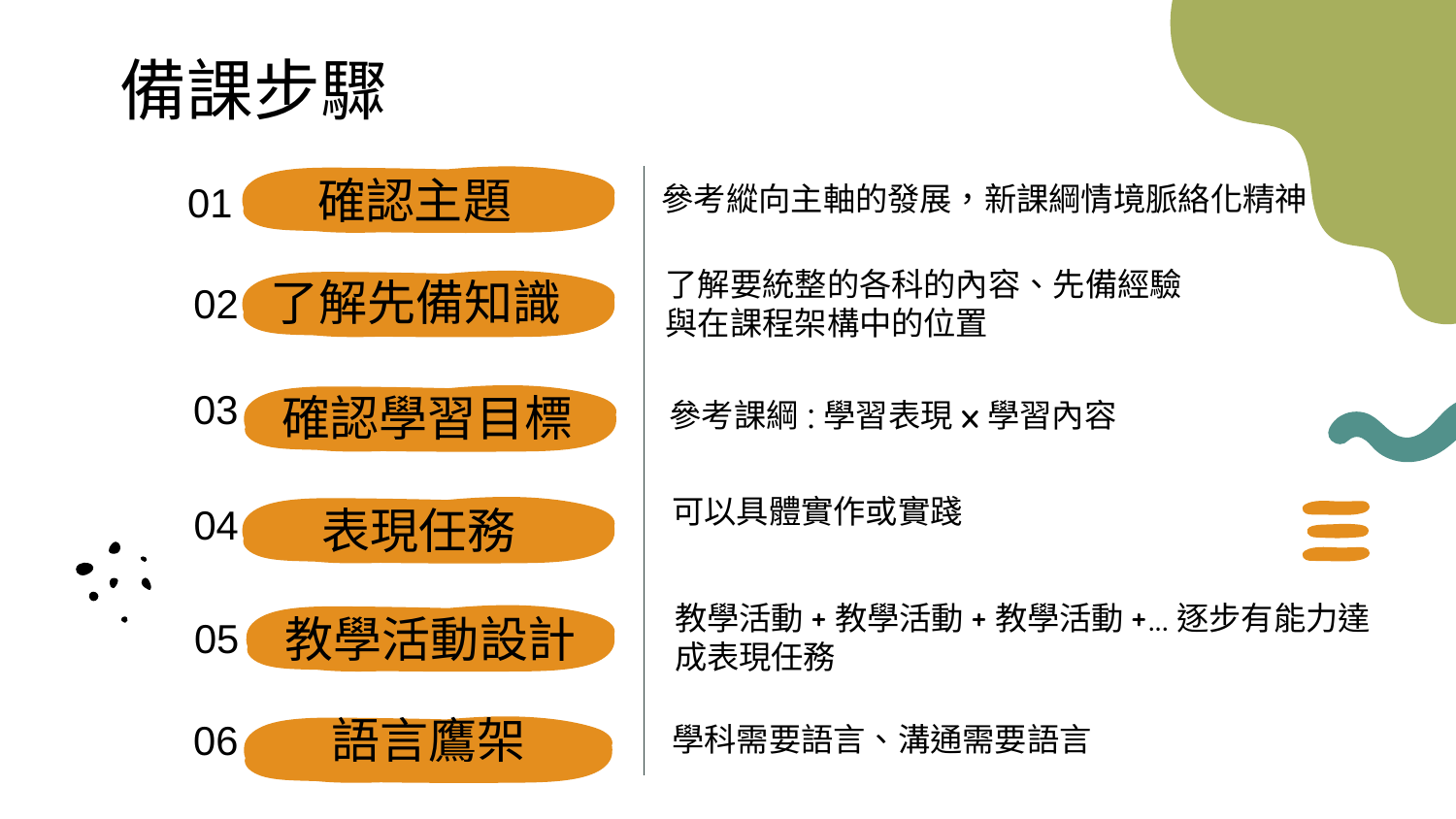

# 備課步驟
確認主題
01

參考縱向主軸的發展，新課綱情境脈絡化精神
了解要統整的各科的內容、先備經驗
與在課程架構中的位置
了解先備知識
02

03
確認學習目標

參考課綱:學習表現x學習內容
可以具體實作或實踐
04
表現任務

教學活動+教學活動+教學活動+…逐步有能力達成表現任務
05
教學活動設計

06
語言鷹架
學科需要語言、溝通需要語言